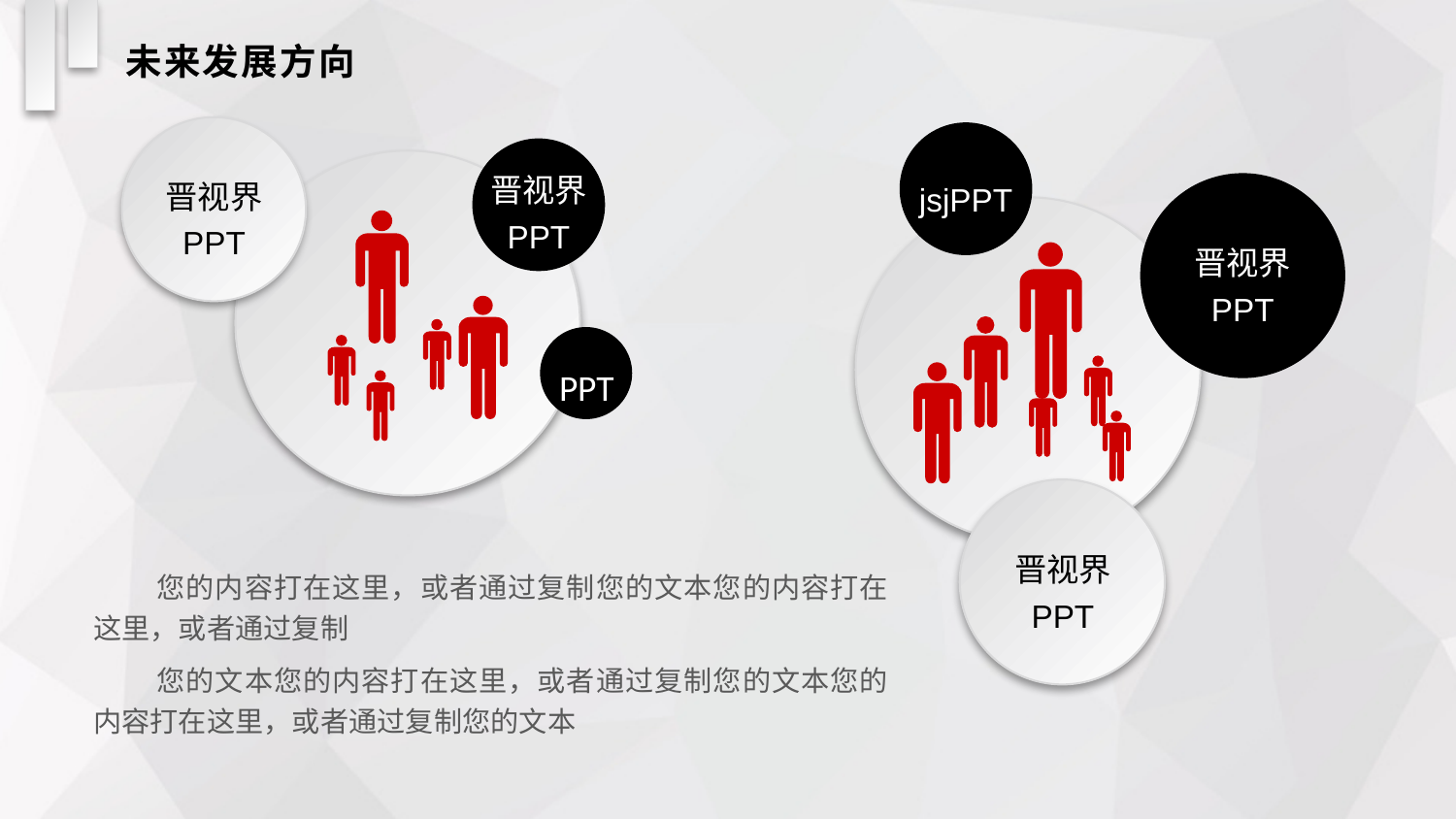

未来发展方向

晋视界
PPT

jsjPPT

晋视界
PPT

晋视界
PPT

PPT

晋视界
PPT
您的内容打在这里，或者通过复制您的文本您的内容打在这里，或者通过复制
您的文本您的内容打在这里，或者通过复制您的文本您的内容打在这里，或者通过复制您的文本